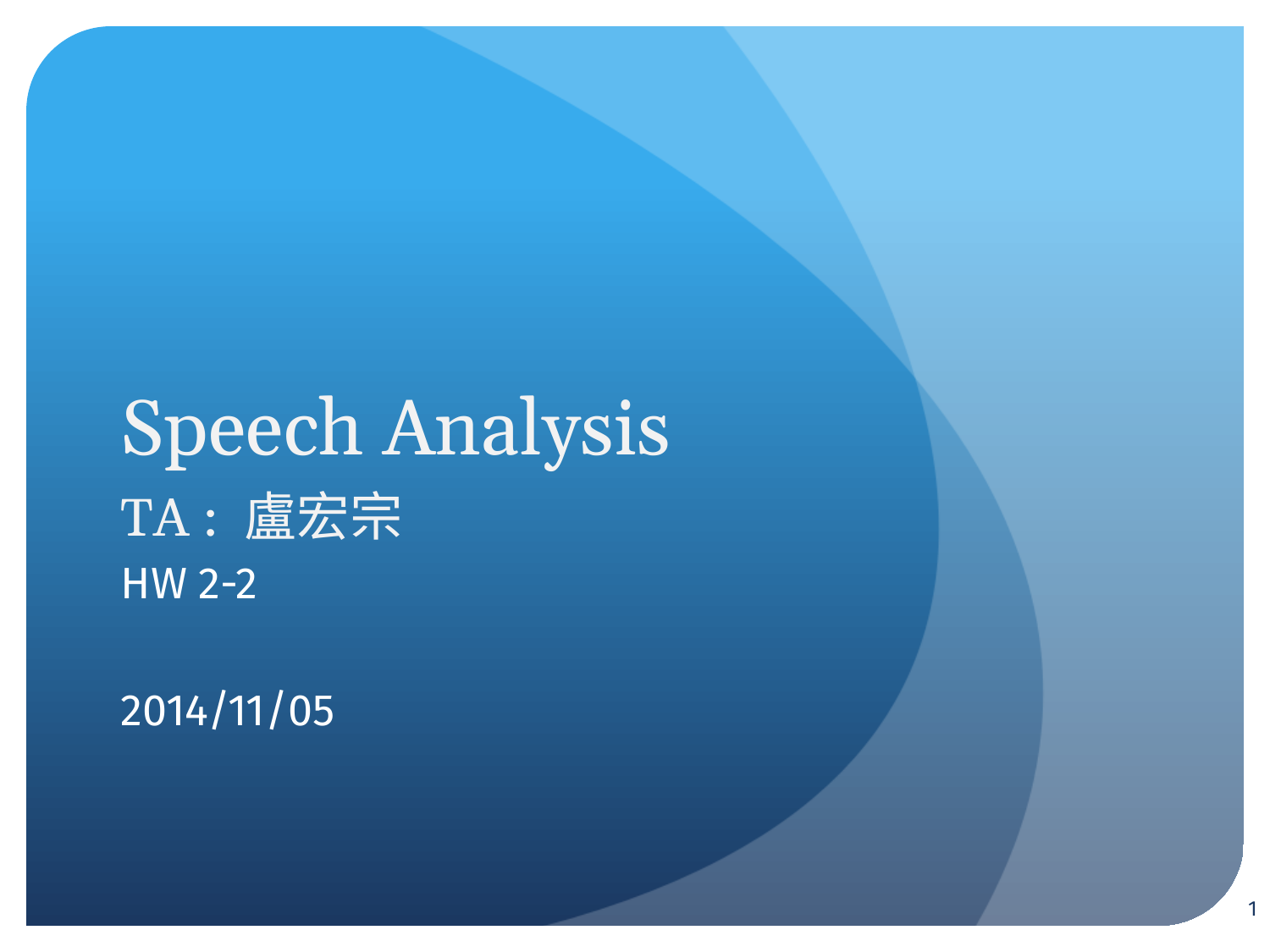

# Speech Analysis TA : 盧宏宗
HW 2-2

2014/11/05
1